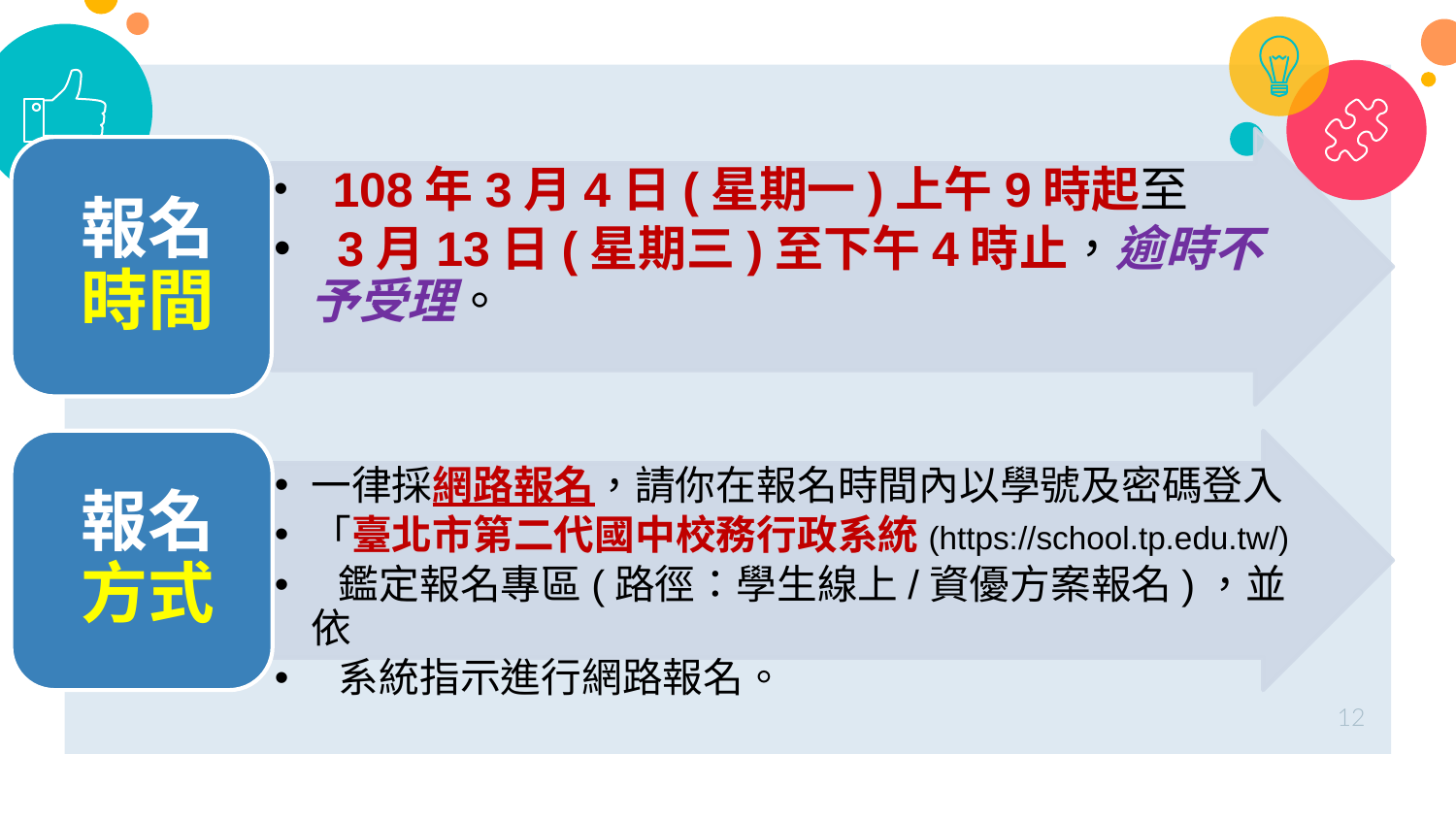

108年3月4日(星期一)上午9時起至
  3月13日(星期三)至下午4時止，逾時不予受理。
報名時間
一律採網路報名，請你在報名時間內以學號及密碼登入
「臺北市第二代國中校務行政系統(https://school.tp.edu.tw/)
  鑑定報名專區(路徑：學生線上/資優方案報名)，並依
  系統指示進行網路報名。
報名方式
12